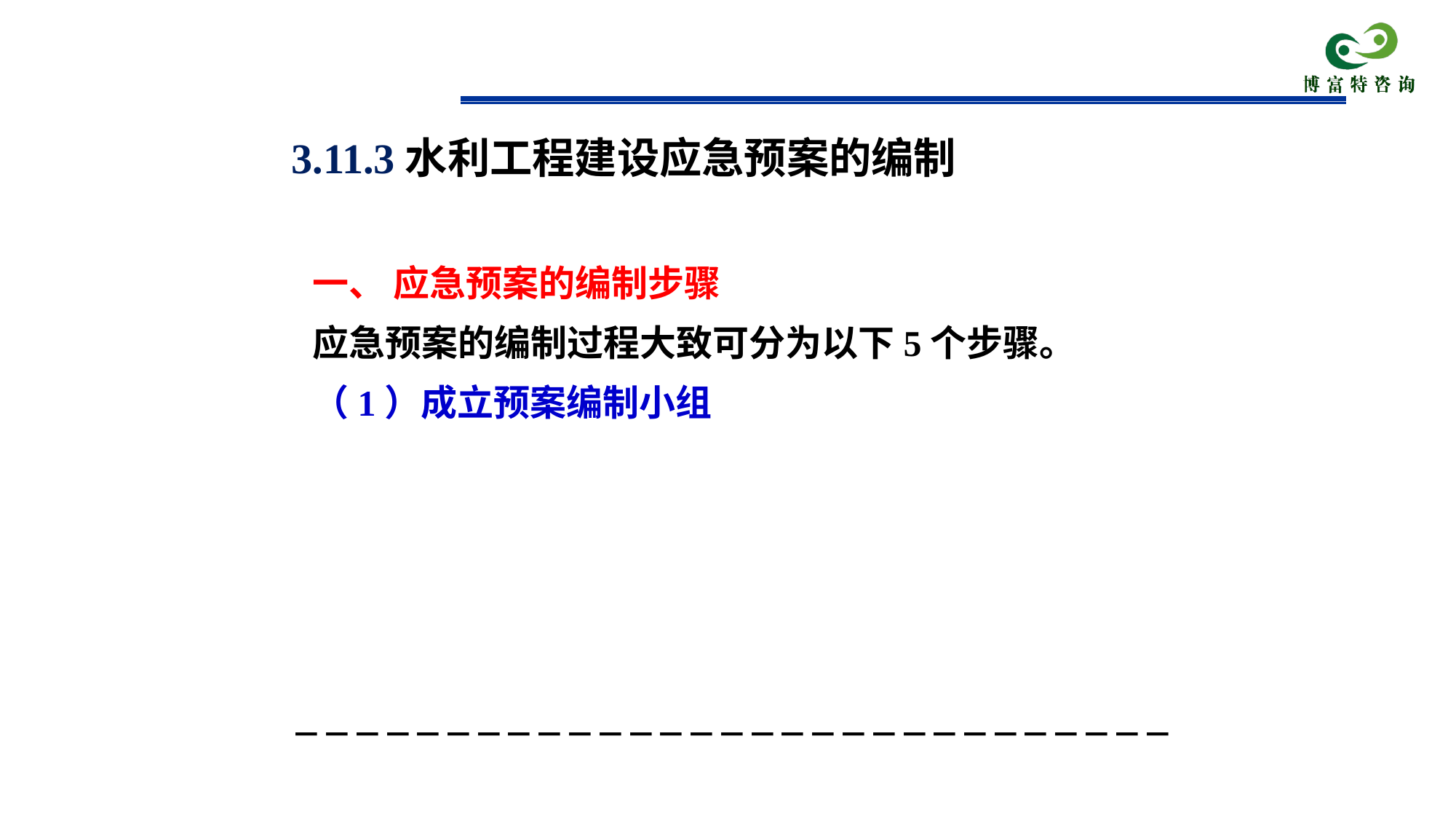

3.11.3水利工程建设应急预案的编制
# 一、 应急预案的编制步骤
应急预案的编制过程大致可分为以下5个步骤。
（1）成立预案编制小组

－－－－－－－－－－－－－－－－－－－－－－－－－－－－－